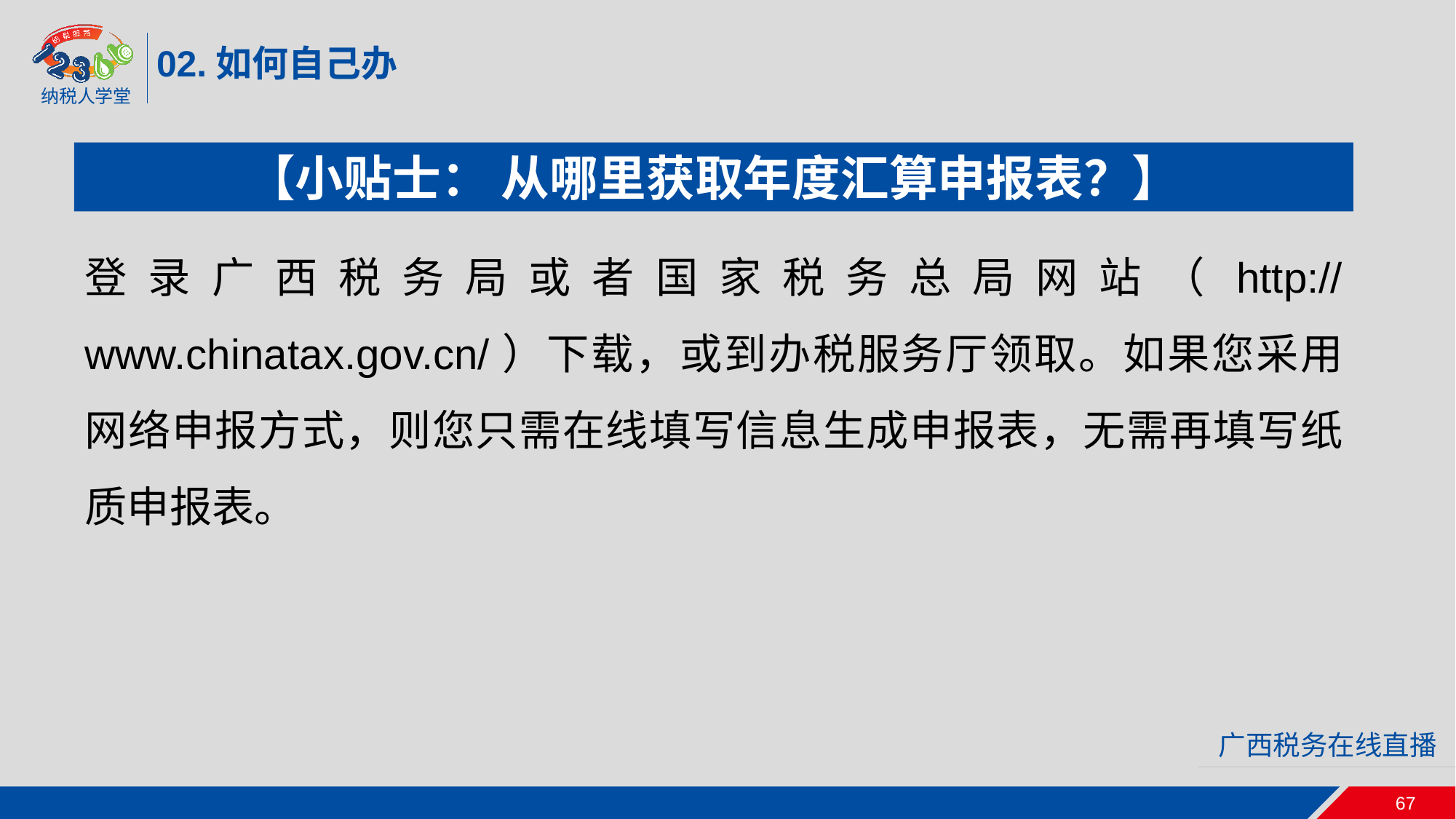

02.如何自己办
【小贴士： 从哪里获取年度汇算申报表？】
登录广西税务局或者国家税务总局网站（http://www.chinatax.gov.cn/）下载，或到办税服务厅领取。如果您采用网络申报方式，则您只需在线填写信息生成申报表，无需再填写纸质申报表。